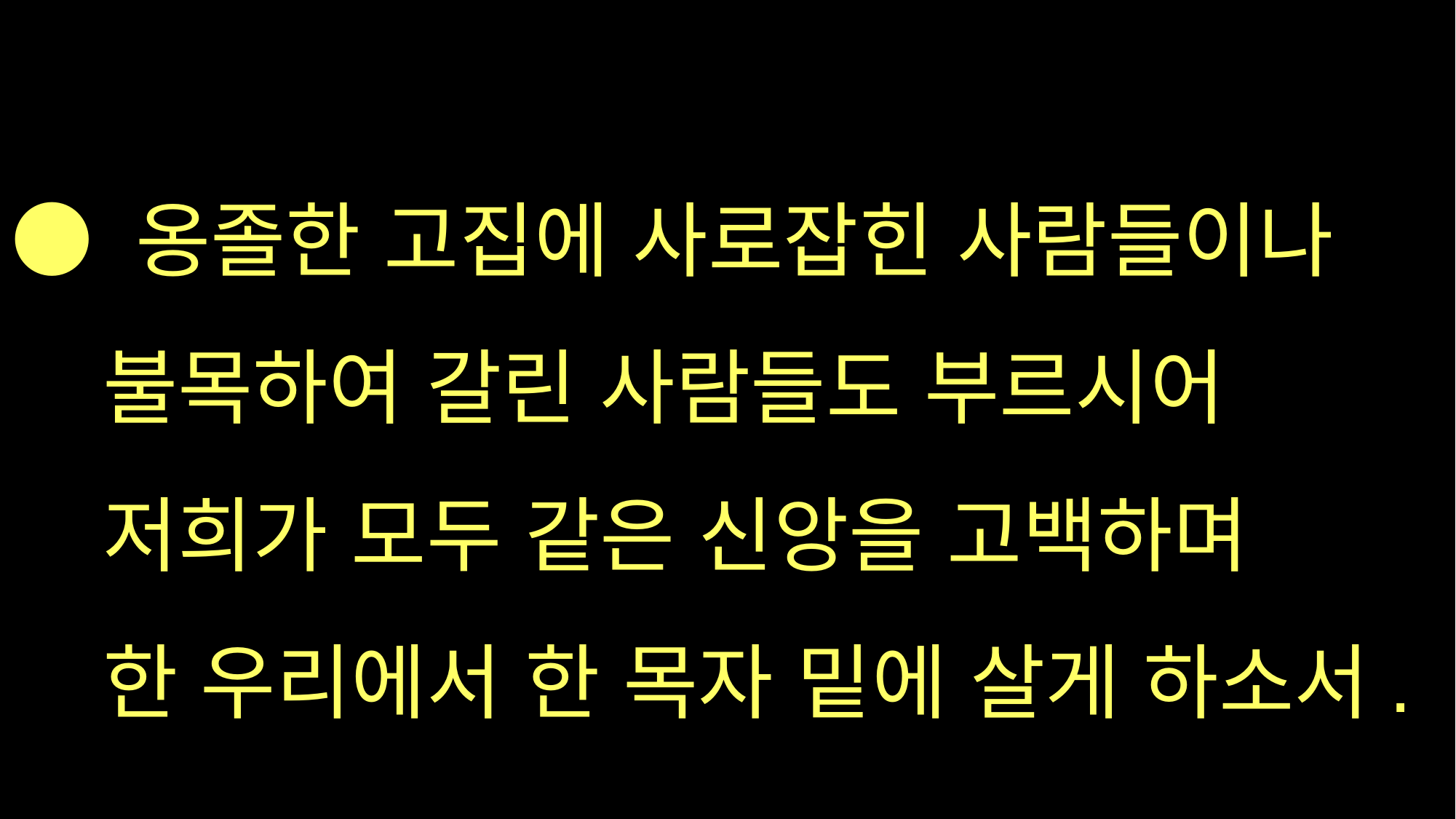

# ● 옹졸한 고집에 사로잡힌 사람들이나     불목하여 갈린 사람들도 부르시어     저희가 모두 같은 신앙을 고백하며     한 우리에서 한 목자 밑에 살게 하소서.